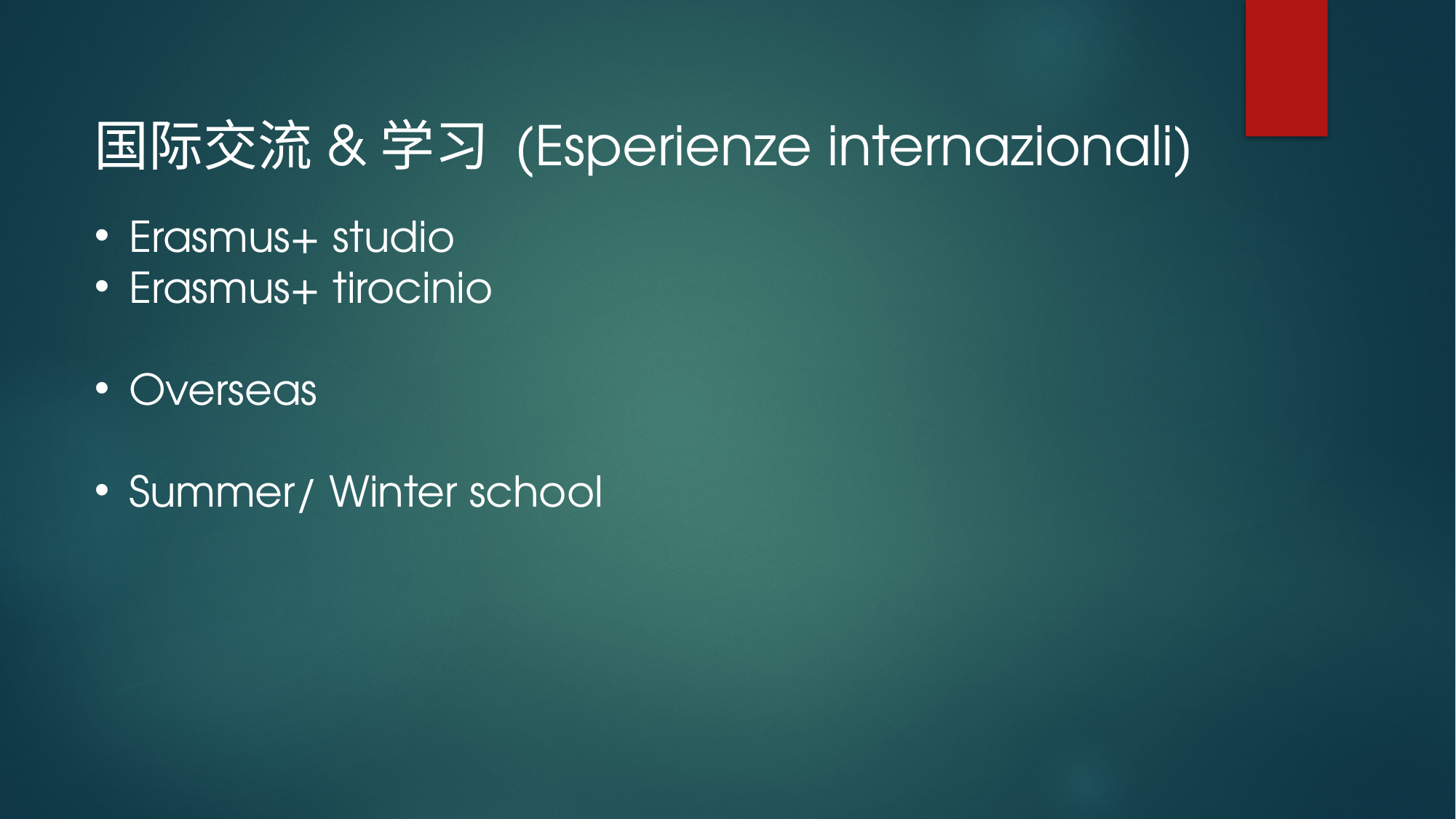

国际交流&学习 (Esperienze internazionali)

Erasmus+ studio
Erasmus+ tirocinio

Overseas

Summer/ Winter school